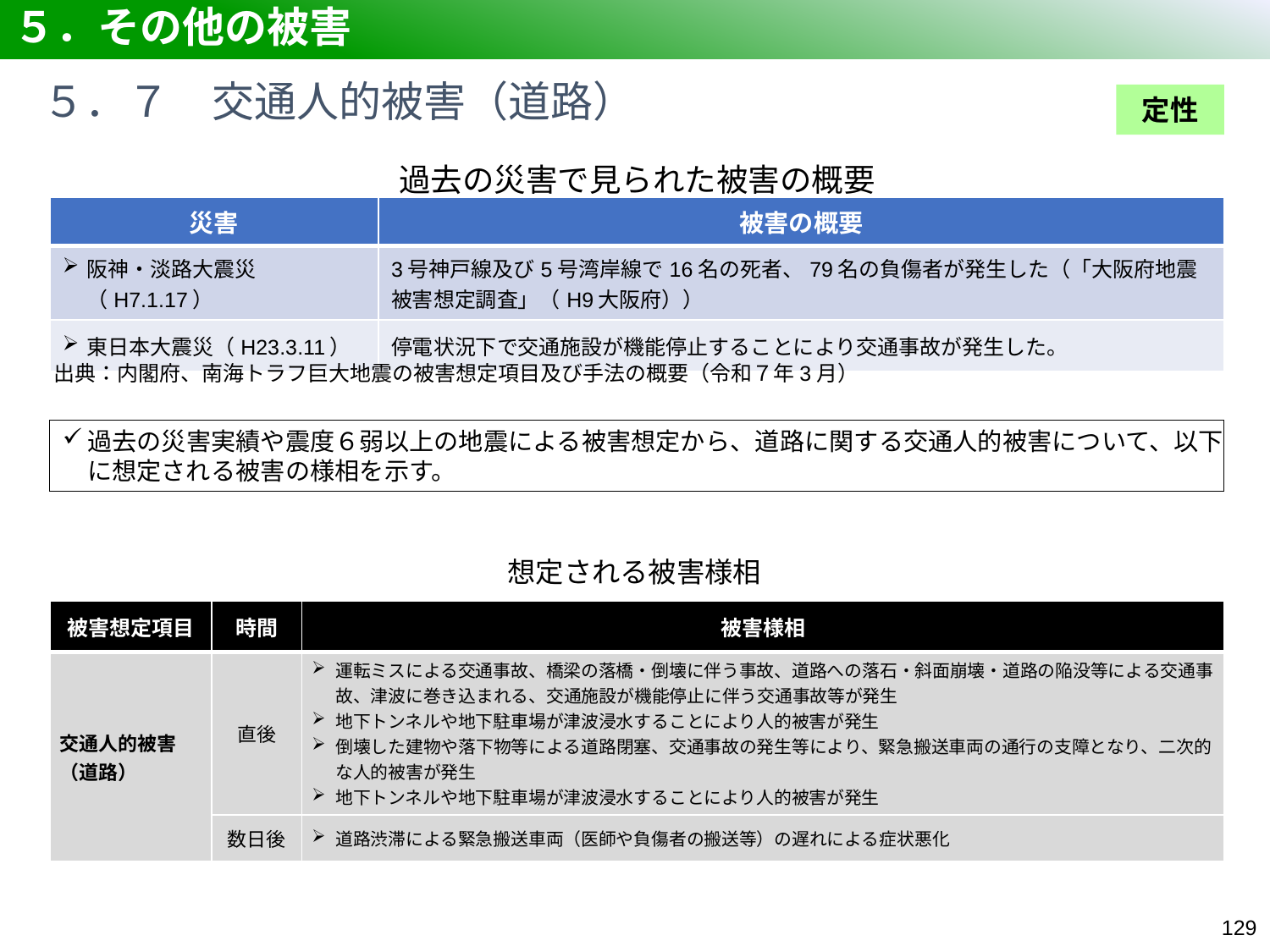

# ５．その他の被害
５．７　交通人的被害（道路）
定性
過去の災害で見られた被害の概要
| 災害 | 被害の概要 |
| --- | --- |
| 阪神・淡路大震災（H7.1.17） | 3号神戸線及び5号湾岸線で16名の死者、79名の負傷者が発生した（「大阪府地震被害想定調査」（H9大阪府）） |
| 東日本大震災（H23.3.11） | 停電状況下で交通施設が機能停止することにより交通事故が発生した。 |
出典：内閣府、南海トラフ巨大地震の被害想定項目及び手法の概要（令和７年3月）
過去の災害実績や震度６弱以上の地震による被害想定から、道路に関する交通人的被害について、以下に想定される被害の様相を示す。
想定される被害様相
| 被害想定項目 | 時間 | 被害様相 |
| --- | --- | --- |
| 交通人的被害 （道路） | 直後 | 運転ミスによる交通事故、橋梁の落橋・倒壊に伴う事故、道路への落石・斜面崩壊・道路の陥没等による交通事故、津波に巻き込まれる、交通施設が機能停止に伴う交通事故等が発生 地下トンネルや地下駐車場が津波浸水することにより人的被害が発生 倒壊した建物や落下物等による道路閉塞、交通事故の発生等により、緊急搬送車両の通行の支障となり、二次的な人的被害が発生 地下トンネルや地下駐車場が津波浸水することにより人的被害が発生 |
|  | 数日後 | 道路渋滞による緊急搬送車両（医師や負傷者の搬送等）の遅れによる症状悪化 |
129